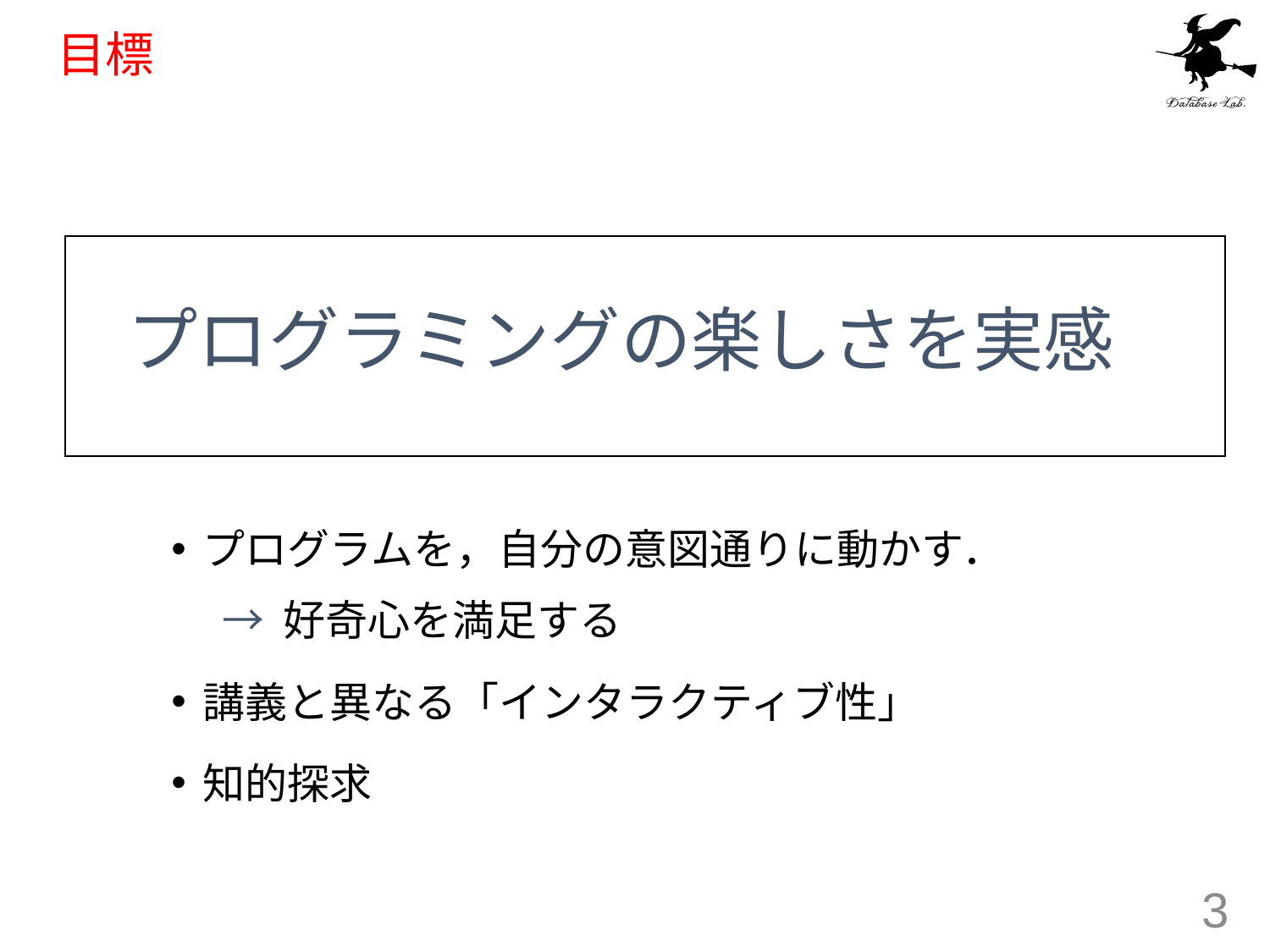

# 目標

プログラミングの楽しさを実感
プログラムを，自分の意図通りに動かす．
  →  好奇心を満足する
講義と異なる「インタラクティブ性」
知的探求
3